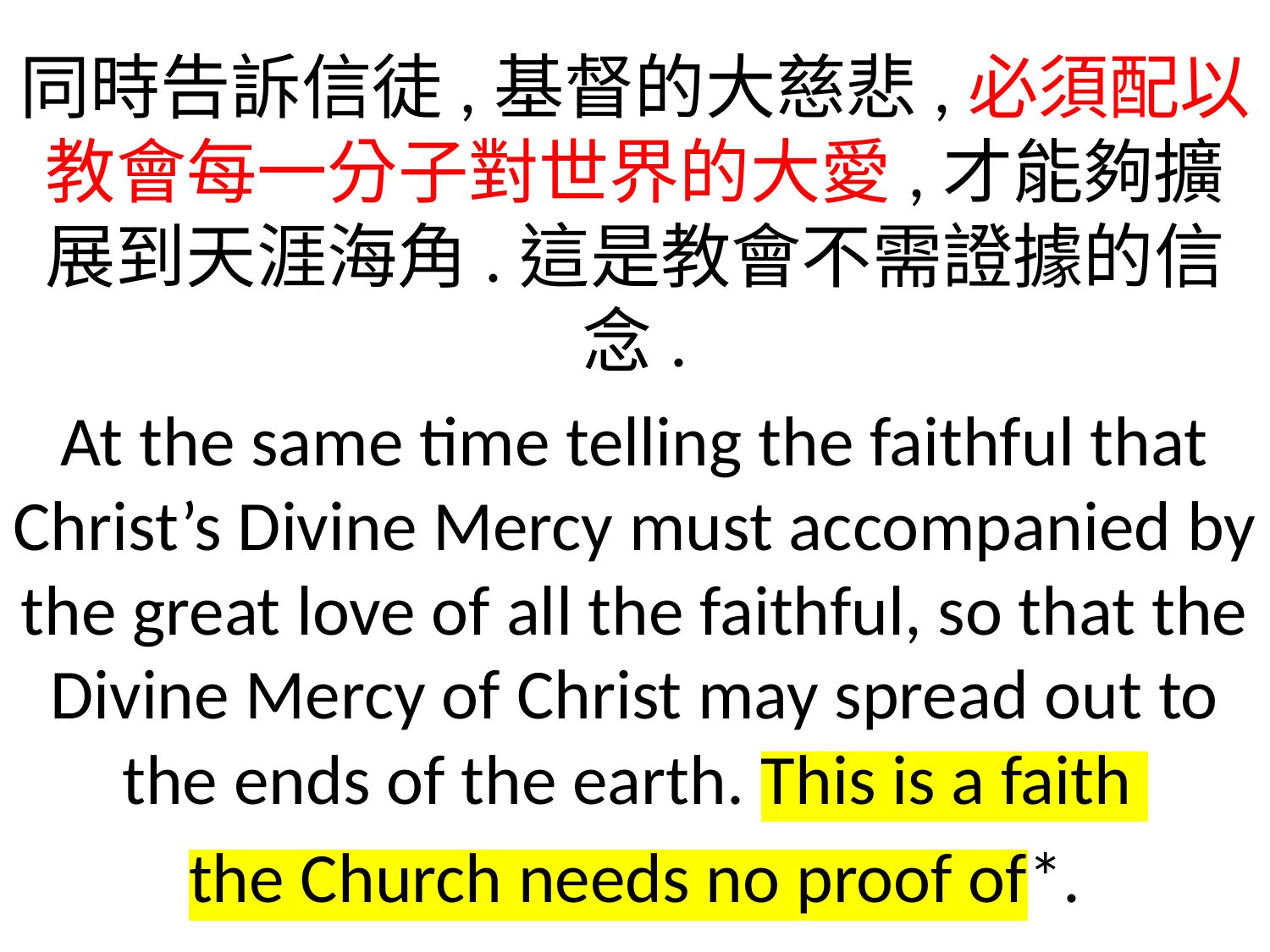

同時告訴信徒,基督的大慈悲,必須配以教會每一分子對世界的大愛,才能夠擴展到天涯海角.這是教會不需證據的信念.
At the same time telling the faithful that Christ’s Divine Mercy must accompanied by the great love of all the faithful, so that the Divine Mercy of Christ may spread out to the ends of the earth. This is a faith
the Church needs no proof of*.